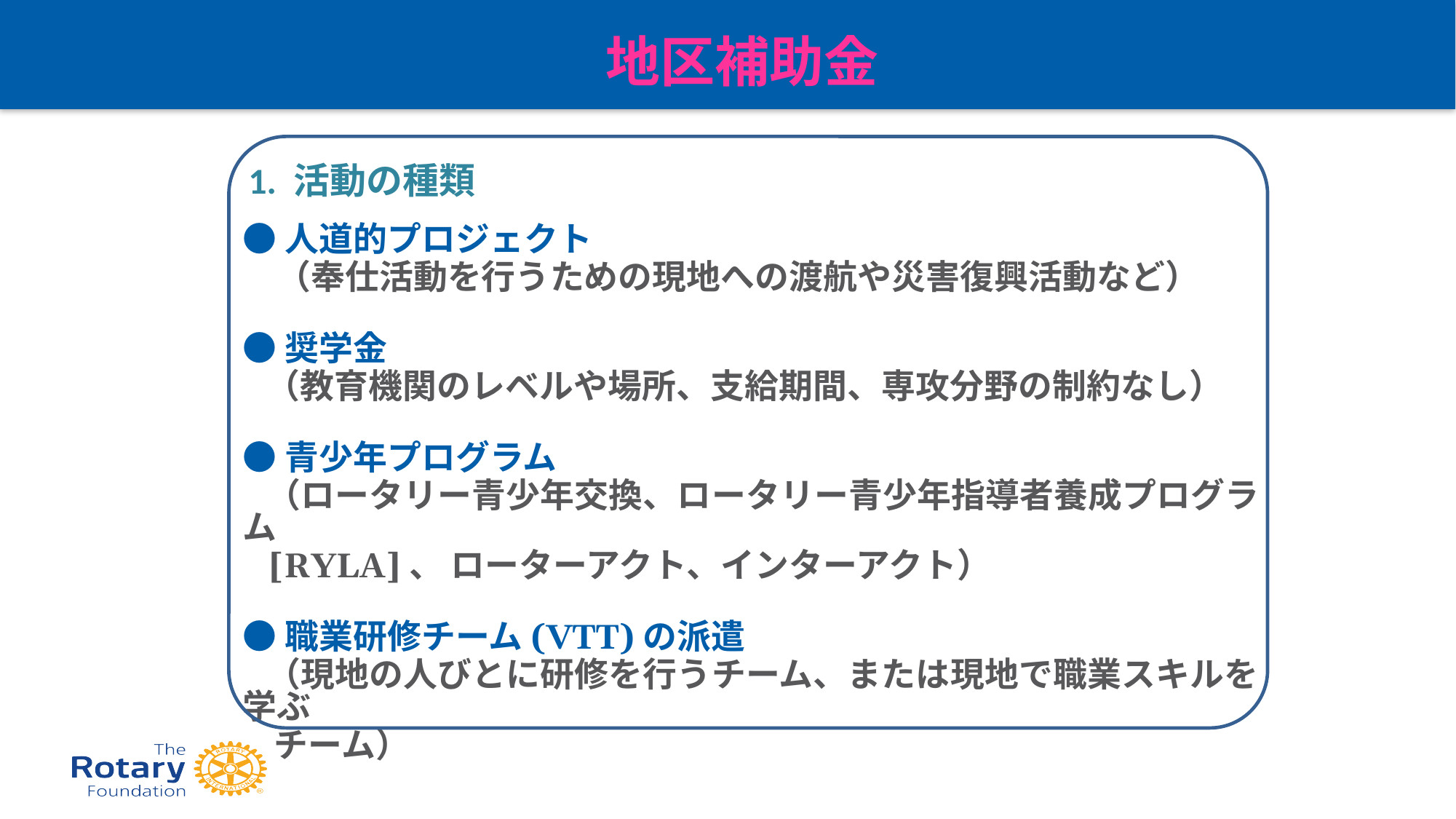

地区補助金

1. 活動の種類

●人道的プロジェクト
　（奉仕活動を行うための現地への渡航や災害復興活動など）

●奨学金
  （教育機関のレベルや場所、支給期間、専攻分野の制約なし）

●青少年プログラム
  （ロータリー青少年交換、ロータリー青少年指導者養成プログラム
   [RYLA]、 ローターアクト、インターアクト）

●職業研修チーム(VTT)の派遣
  （現地の人びとに研修を行うチーム、または現地で職業スキルを学ぶ
   チーム）